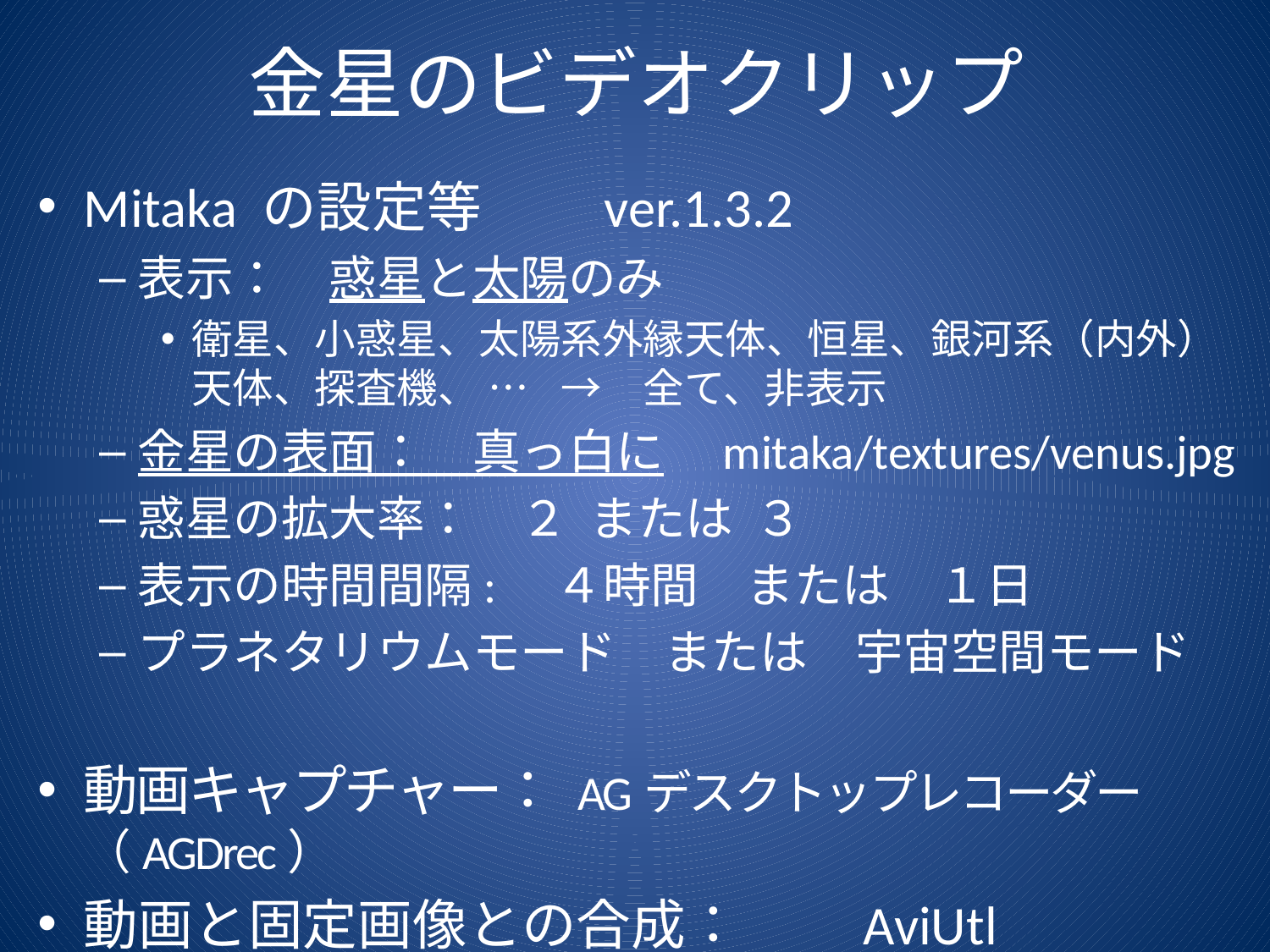

# 金星のビデオクリップ
Mitaka の設定等　　ver.1.3.2
表示：　惑星と太陽のみ
衛星、小惑星、太陽系外縁天体、恒星、銀河系（内外）天体、探査機、 …  			→　全て、非表示
金星の表面：　真っ白に　mitaka/textures/venus.jpg
惑星の拡大率：　２  または  ３
表示の時間間隔:　４時間　または　１日
プラネタリウムモード　または　宇宙空間モード

動画キャプチャー： AGデスクトップレコーダー（AGDrec）
動画と固定画像との合成：　　AviUtl